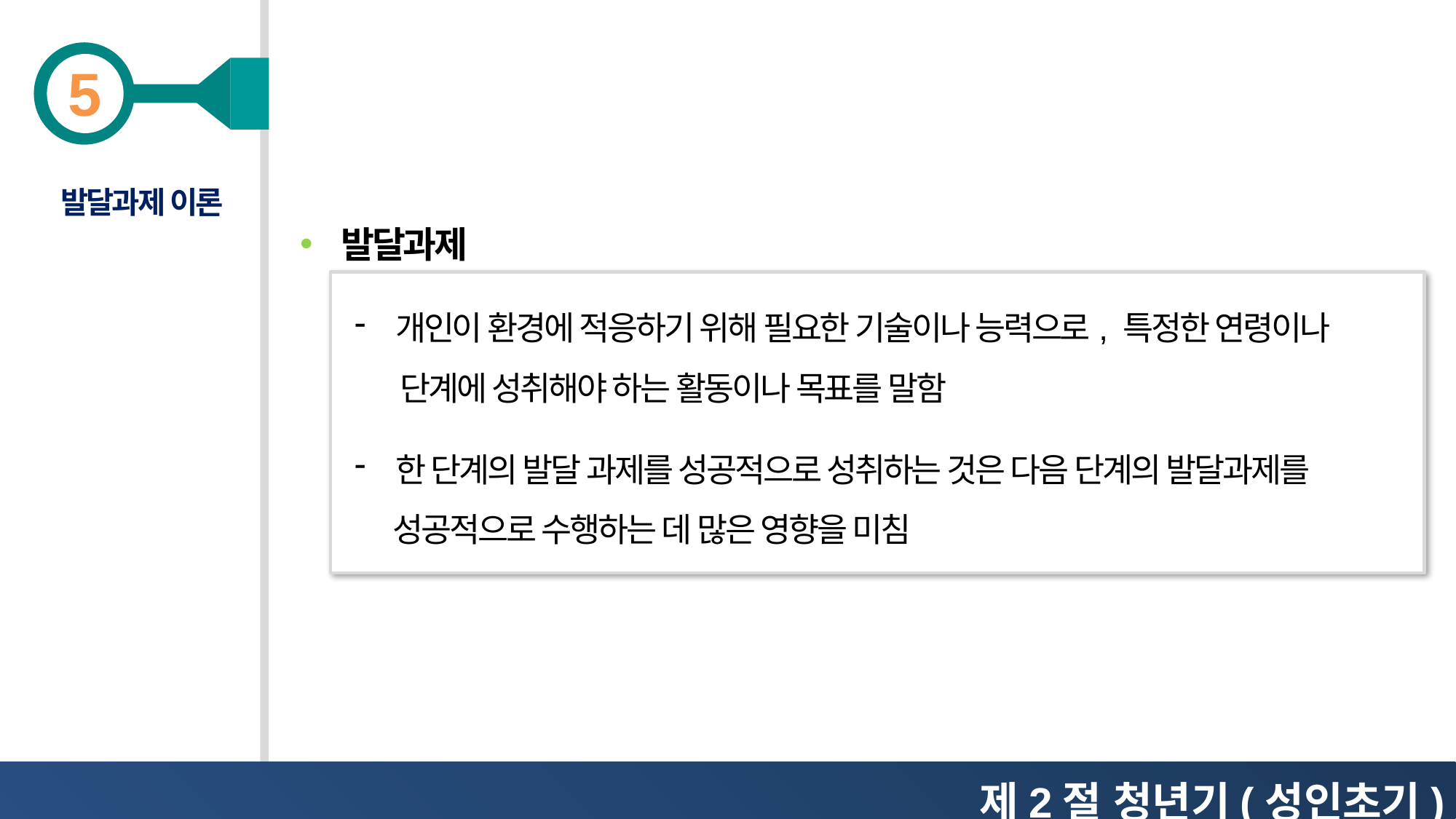

발달과제 이론
발달과제

개인이 환경에 적응하기 위해 필요한 기술이나 능력으로, 특정한 연령이나
     단계에 성취해야 하는 활동이나 목표를 말함

한 단계의 발달 과제를 성공적으로 성취하는 것은 다음 단계의 발달과제를
    성공적으로 수행하는 데 많은 영향을 미침

제2절 청년기(성인초기)